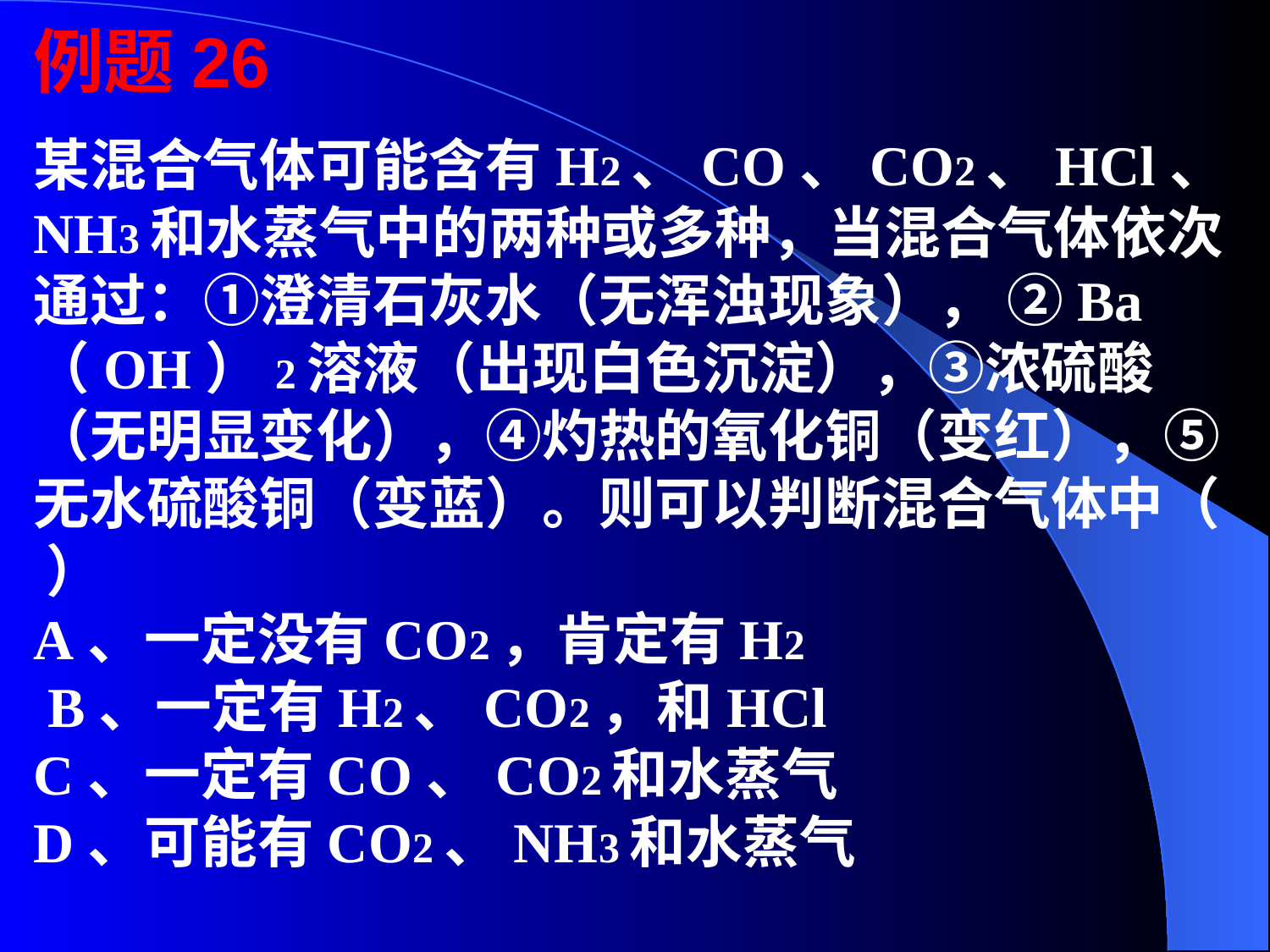

例题26
某混合气体可能含有H2、CO、CO2、HCl、NH3和水蒸气中的两种或多种，当混合气体依次通过：①澄清石灰水（无浑浊现象）， ②Ba（OH）2溶液（出现白色沉淀），③浓硫酸（无明显变化），④灼热的氧化铜（变红），⑤无水硫酸铜（变蓝）。则可以判断混合气体中（    ）
A、一定没有CO2，肯定有H2                                 B、一定有H2、CO2，和HCl
C、一定有CO、CO2和水蒸气                                D、可能有CO2、NH3和水蒸气

67